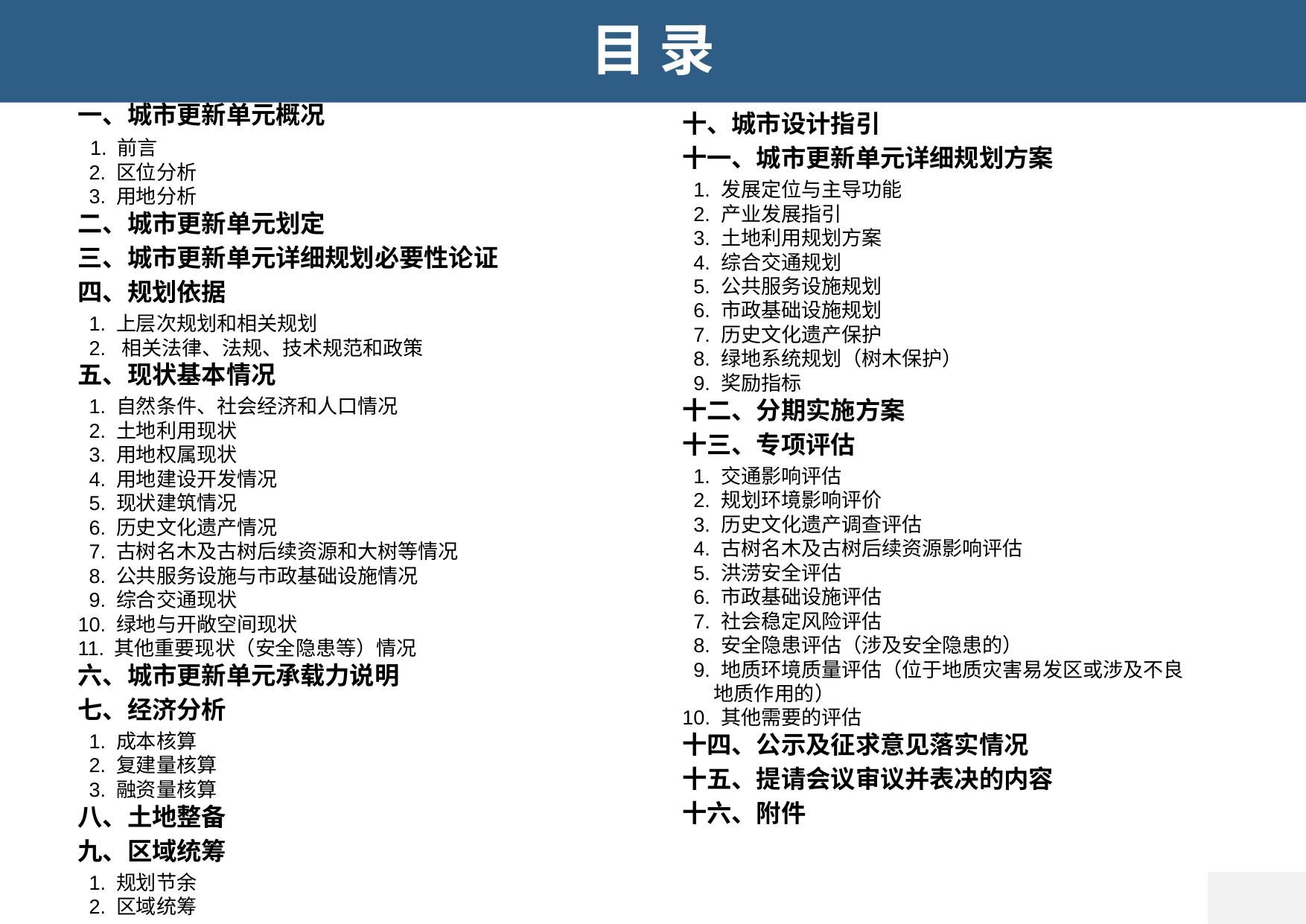

目 录
一、城市更新单元概况
  1. 前言
  2. 区位分析
  3. 用地分析
二、城市更新单元划定
三、城市更新单元详细规划必要性论证
四、规划依据
  1. 上层次规划和相关规划
  2.  相关法律、法规、技术规范和政策
五、现状基本情况
  1. 自然条件、社会经济和人口情况
  2. 土地利用现状
  3. 用地权属现状
  4. 用地建设开发情况
  5. 现状建筑情况
  6. 历史文化遗产情况
  7. 古树名木及古树后续资源和大树等情况
  8. 公共服务设施与市政基础设施情况
  9. 综合交通现状
10. 绿地与开敞空间现状
11. 其他重要现状（安全隐患等）情况
六、城市更新单元承载力说明
七、经济分析
  1. 成本核算
  2. 复建量核算
  3. 融资量核算
八、土地整备
九、区域统筹
  1. 规划节余
  2. 区域统筹

十、城市设计指引
十一、城市更新单元详细规划方案
  1. 发展定位与主导功能
  2. 产业发展指引
  3. 土地利用规划方案
  4. 综合交通规划
  5. 公共服务设施规划
  6. 市政基础设施规划
  7. 历史文化遗产保护
  8. 绿地系统规划（树木保护）
  9. 奖励指标
十二、分期实施方案
十三、专项评估
  1. 交通影响评估
  2. 规划环境影响评价
  3. 历史文化遗产调查评估
  4. 古树名木及古树后续资源影响评估
  5. 洪涝安全评估
  6. 市政基础设施评估
  7. 社会稳定风险评估
  8. 安全隐患评估（涉及安全隐患的）
  9. 地质环境质量评估（位于地质灾害易发区或涉及不良
      地质作用的）
10. 其他需要的评估
十四、公示及征求意见落实情况
十五、提请会议审议并表决的内容
十六、附件
3